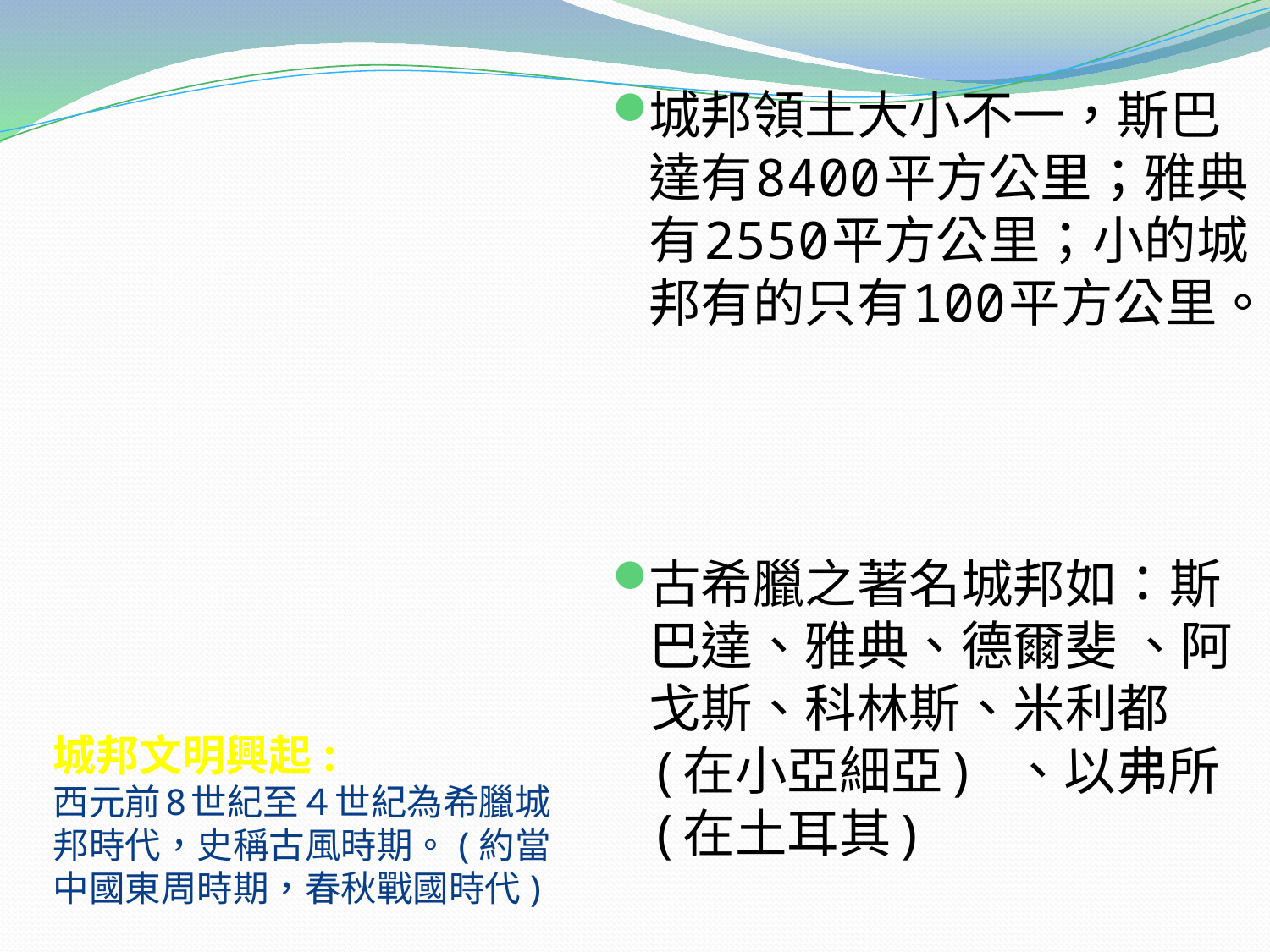

城邦領土大小不一，斯巴達有8400平方公里；雅典有2550平方公里；小的城邦有的只有100平方公里。

古希臘之著名城邦如：斯巴達、雅典、德爾斐 、阿戈斯、科林斯、米利都(在小亞細亞) 、以弗所(在土耳其)

# 城邦文明興起: 西元前8世紀至４世紀為希臘城邦時代，史稱古風時期。(約當中國東周時期，春秋戰國時代)